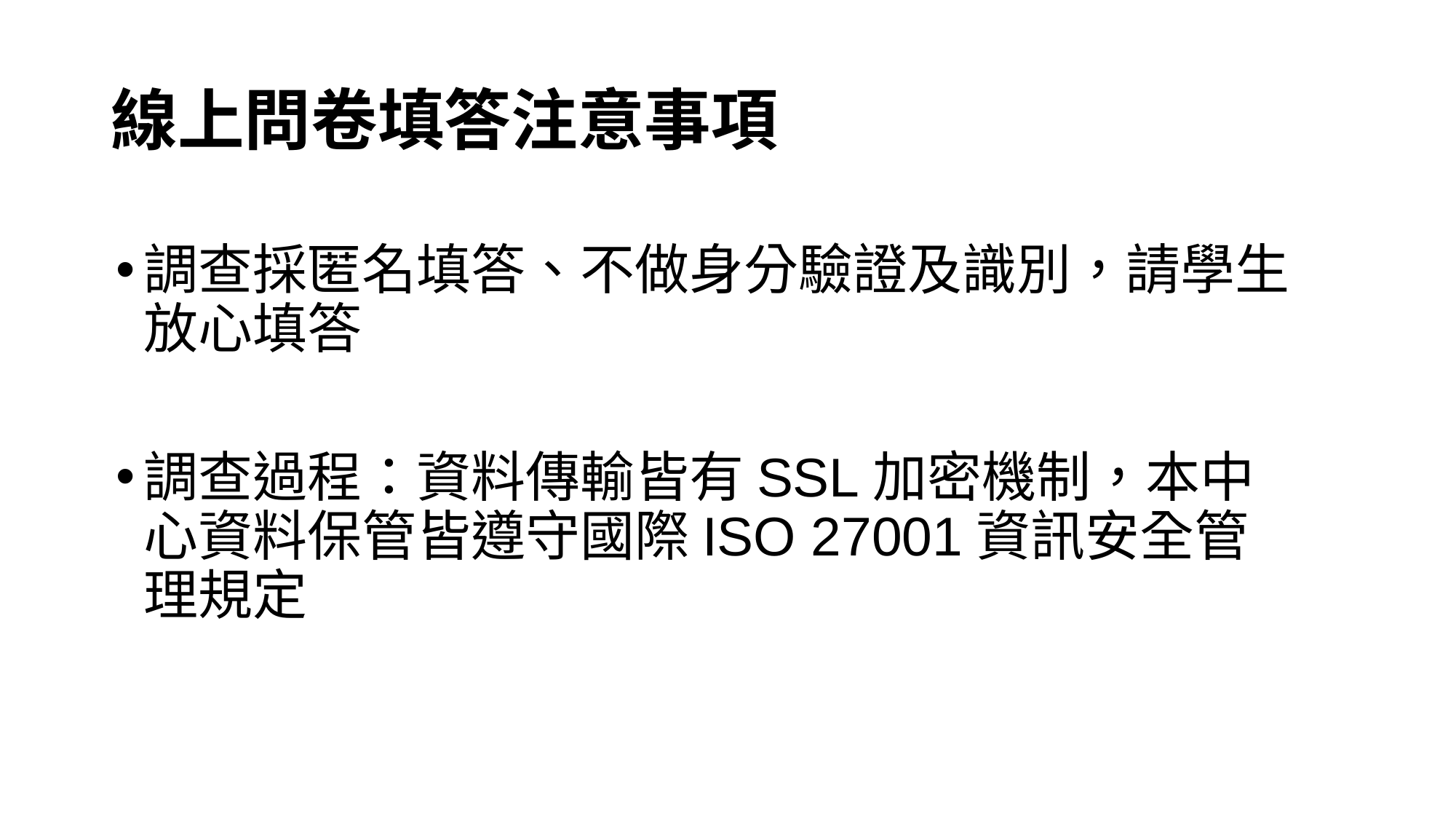

# 線上問卷填答注意事項
調查採匿名填答、不做身分驗證及識別，請學生放心填答

調查過程：資料傳輸皆有SSL加密機制，本中心資料保管皆遵守國際ISO 27001資訊安全管理規定